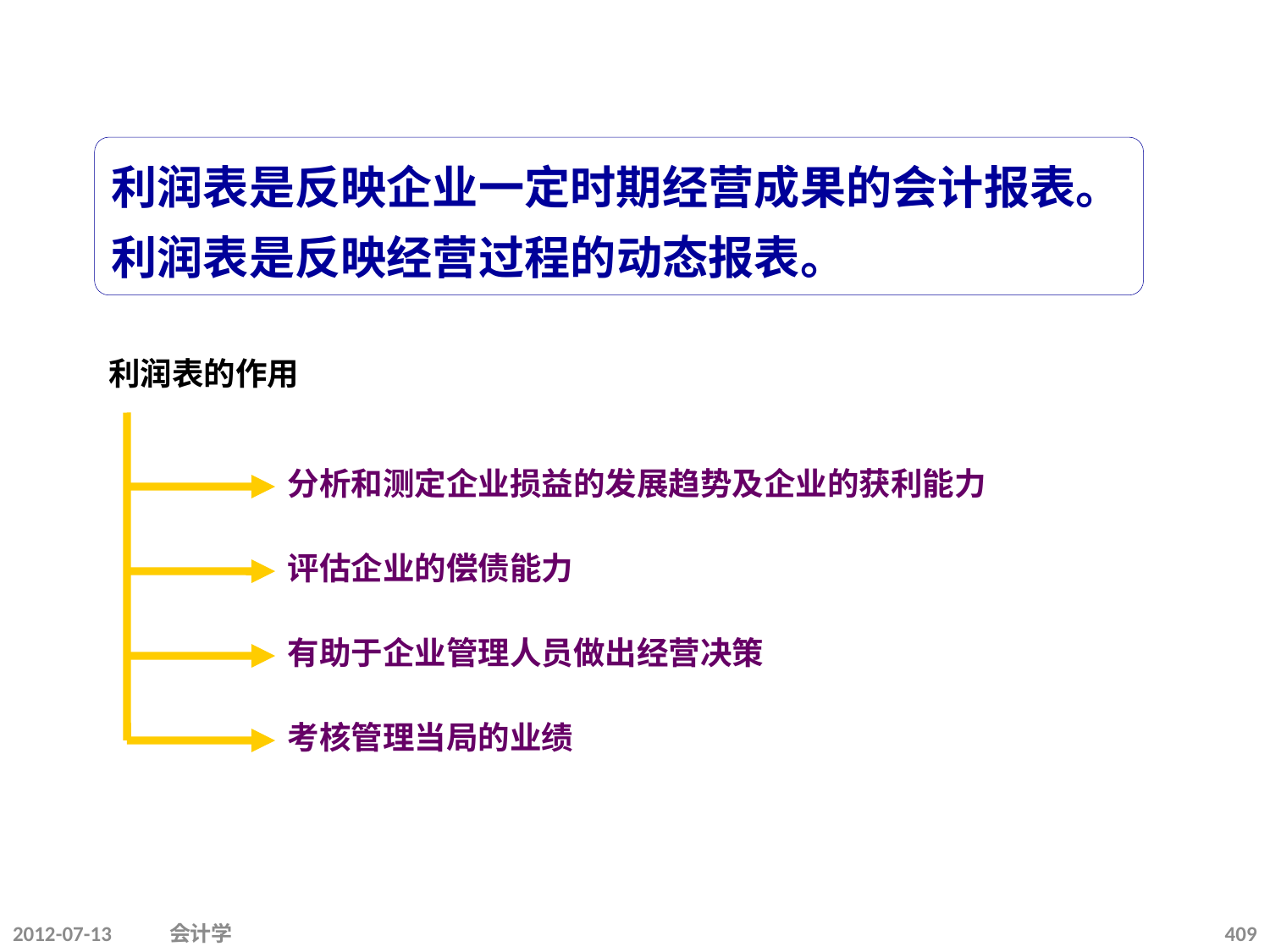

一、利润表概念
利润表是反映企业一定时期经营成果的会计报表。
利润表是反映经营过程的动态报表。
利润表的作用

分析和测定企业损益的发展趋势及企业的获利能力

评估企业的偿债能力

有助于企业管理人员做出经营决策

考核管理当局的业绩

2012-07-13
会计学
409